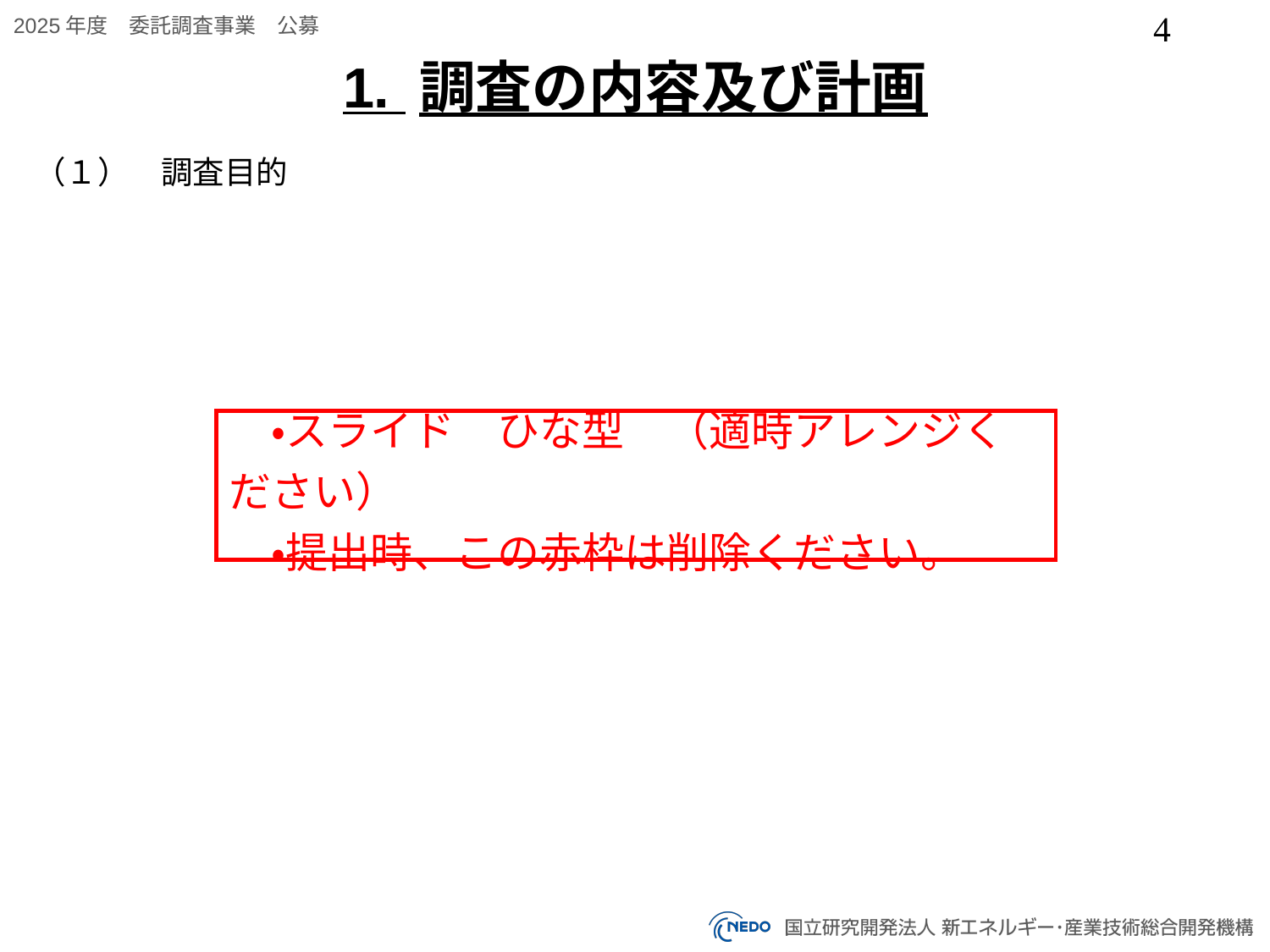

1. 調査の内容及び計画
（１）　調査目的
　・スライド　ひな型　（適時アレンジください）
　・提出時、この赤枠は削除ください。